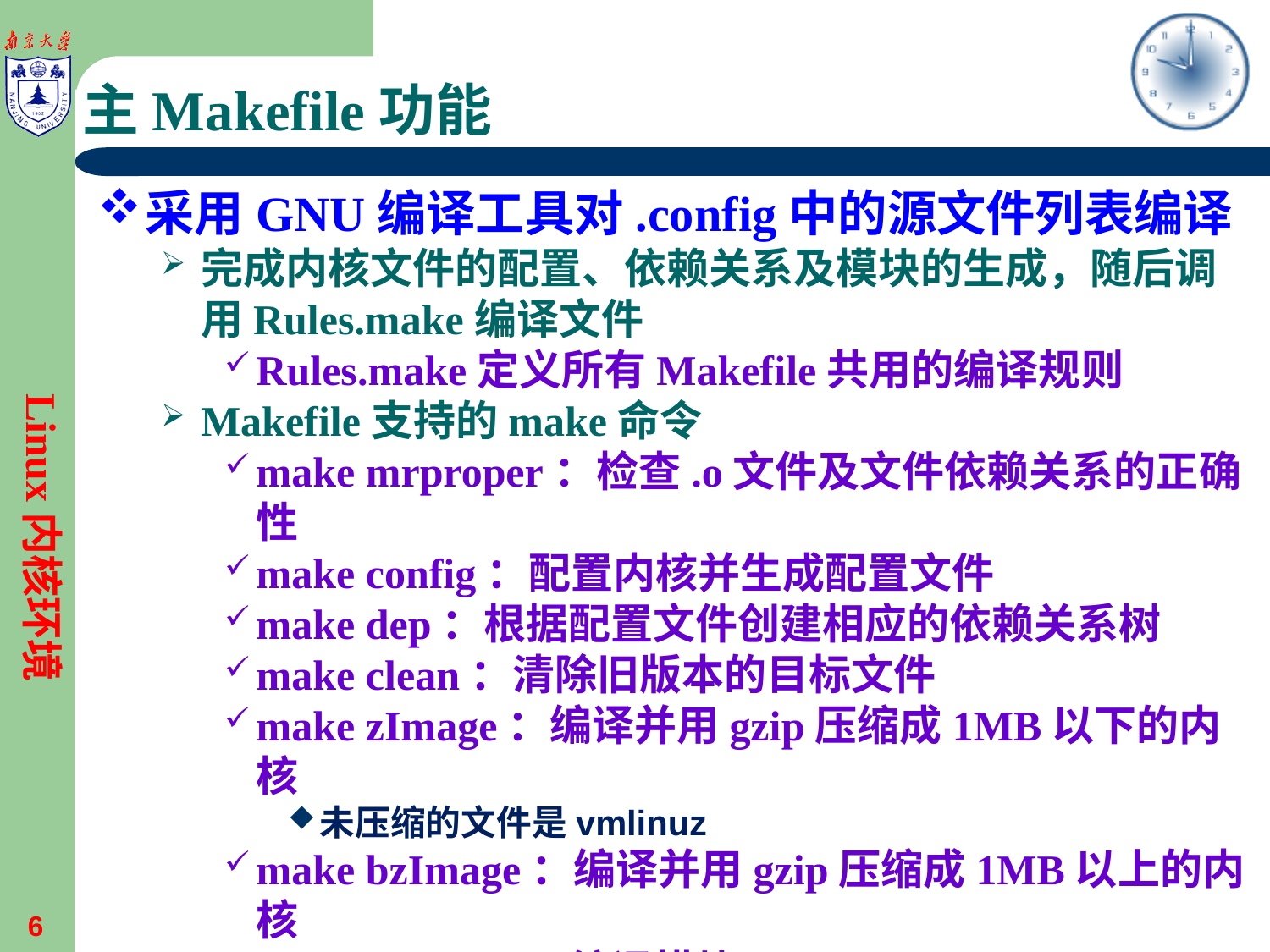

# 主Makefile功能
采用GNU编译工具对.config中的源文件列表编译
完成内核文件的配置、依赖关系及模块的生成，随后调用Rules.make编译文件
Rules.make定义所有Makefile共用的编译规则
Makefile支持的make命令
make mrproper：检查.o文件及文件依赖关系的正确性
make config：配置内核并生成配置文件
make dep：根据配置文件创建相应的依赖关系树
make clean：清除旧版本的目标文件
make zImage：编译并用gzip压缩成1MB以下的内核
未压缩的文件是vmlinuz
make bzImage：编译并用gzip压缩成1MB以上的内核
make modules：编译模块
make modules_install ：安装模块
depmod –a：生成模块之间的依赖关系
Linux内核环境
6